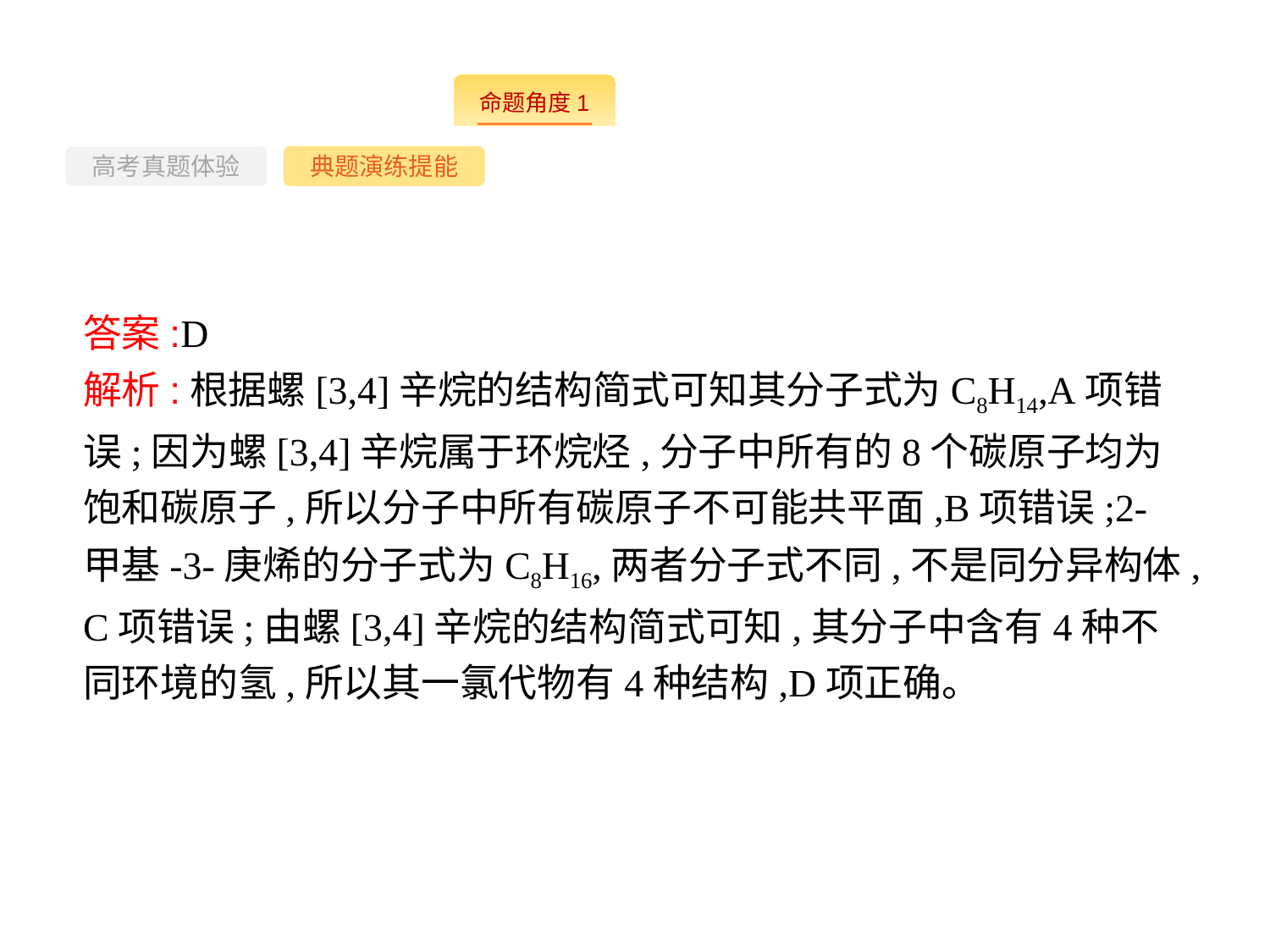

-20-
高考真题体验
典题演练提能
答案:D
解析:根据螺[3,4]辛烷的结构简式可知其分子式为C8H14,A项错误;因为螺[3,4]辛烷属于环烷烃,分子中所有的8个碳原子均为饱和碳原子,所以分子中所有碳原子不可能共平面,B项错误;2-甲基-3-庚烯的分子式为C8H16,两者分子式不同,不是同分异构体,C项错误;由螺[3,4]辛烷的结构简式可知,其分子中含有4种不同环境的氢,所以其一氯代物有4种结构,D项正确。